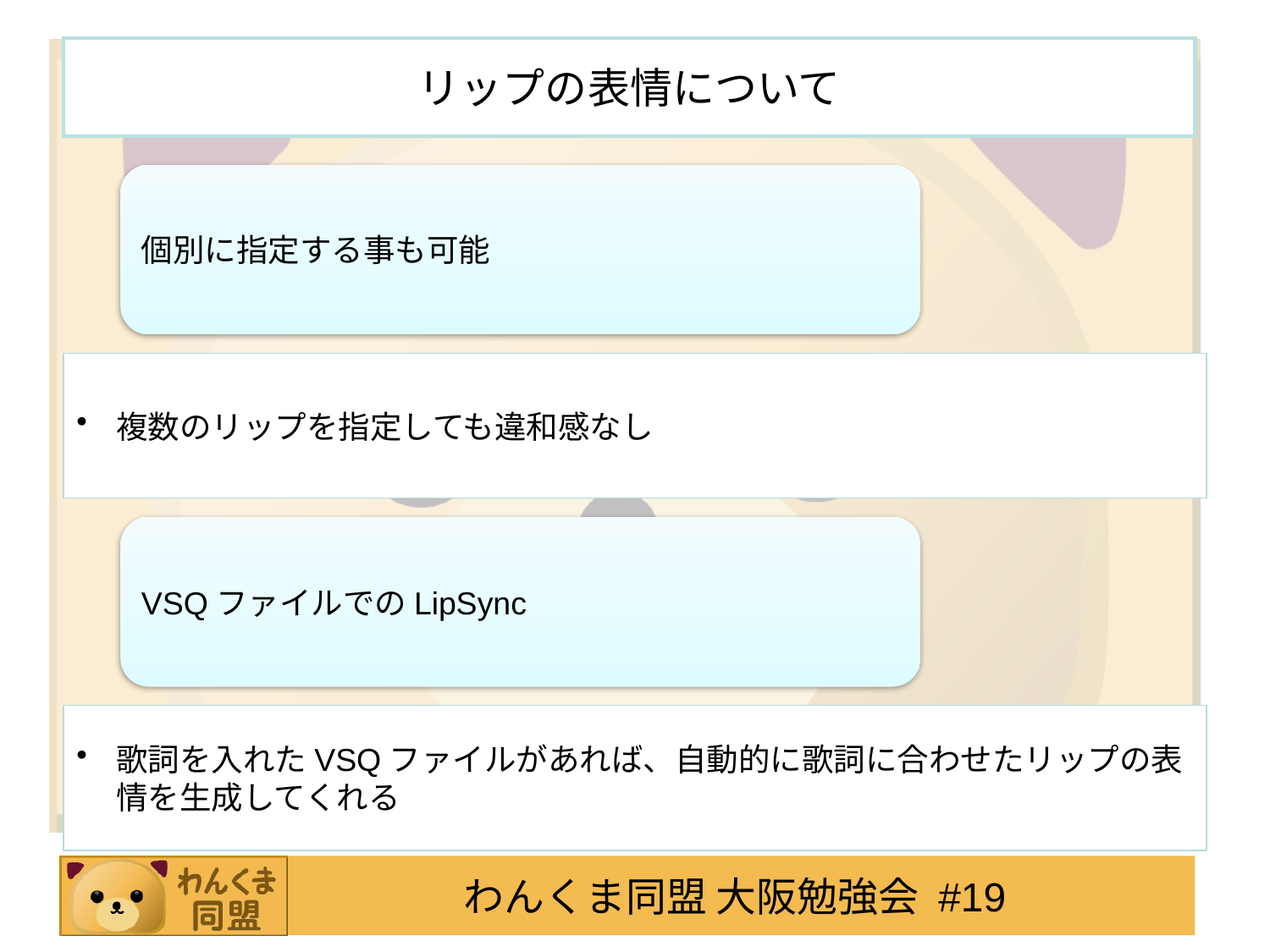

# リップの表情について
個別に指定する事も可能
複数のリップを指定しても違和感なし
VSQファイルでのLipSync
歌詞を入れたVSQファイルがあれば、自動的に歌詞に合わせたリップの表情を生成してくれる